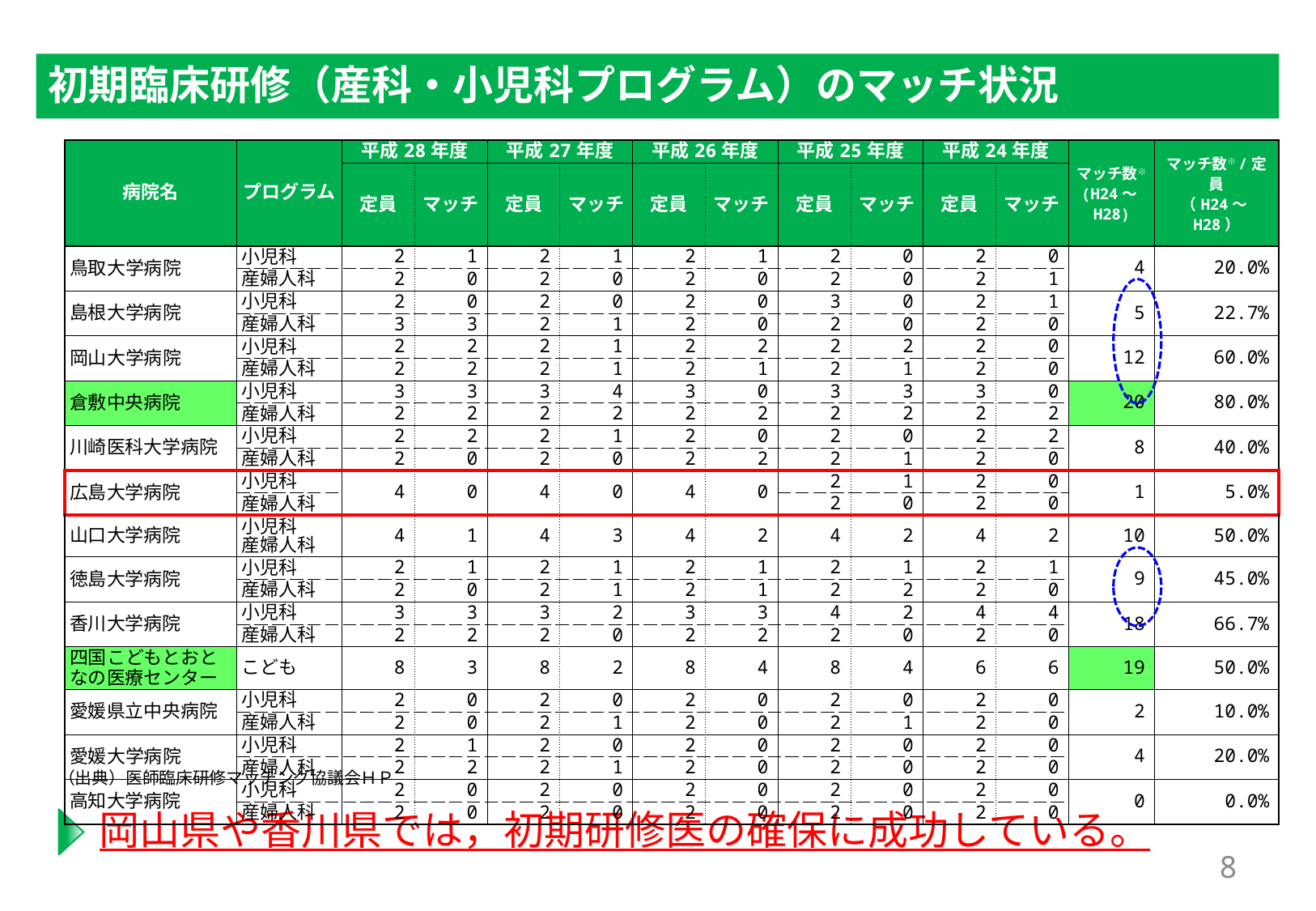

# 初期臨床研修（産科・小児科プログラム）のマッチ状況
| 病院名 | プログラム | 平成28年度 |  | 平成27年度 |  | 平成26年度 |  | 平成25年度 |  | 平成24年度 |  | マッチ数※ (H24～H28) | マッチ数※/定員 （H24～H28） |
| --- | --- | --- | --- | --- | --- | --- | --- | --- | --- | --- | --- | --- | --- |
|  |  | 定員 | マッチ | 定員 | マッチ | 定員 | マッチ | 定員 | マッチ | 定員 | マッチ |  |  |
| 鳥取大学病院 | 小児科 | 2 | 1 | 2 | 1 | 2 | 1 | 2 | 0 | 2 | 0 | 4 | 20.0% |
|  | 産婦人科 | 2 | 0 | 2 | 0 | 2 | 0 | 2 | 0 | 2 | 1 |  |  |
| 島根大学病院 | 小児科 | 2 | 0 | 2 | 0 | 2 | 0 | 3 | 0 | 2 | 1 | 5 | 22.7% |
|  | 産婦人科 | 3 | 3 | 2 | 1 | 2 | 0 | 2 | 0 | 2 | 0 |  |  |
| 岡山大学病院 | 小児科 | 2 | 2 | 2 | 1 | 2 | 2 | 2 | 2 | 2 | 0 | 12 | 60.0% |
|  | 産婦人科 | 2 | 2 | 2 | 1 | 2 | 1 | 2 | 1 | 2 | 0 |  |  |
| 倉敷中央病院 | 小児科 | 3 | 3 | 3 | 4 | 3 | 0 | 3 | 3 | 3 | 0 | 20 | 80.0% |
|  | 産婦人科 | 2 | 2 | 2 | 2 | 2 | 2 | 2 | 2 | 2 | 2 |  |  |
| 川崎医科大学病院 | 小児科 | 2 | 2 | 2 | 1 | 2 | 0 | 2 | 0 | 2 | 2 | 8 | 40.0% |
|  | 産婦人科 | 2 | 0 | 2 | 0 | 2 | 2 | 2 | 1 | 2 | 0 |  |  |
| 広島大学病院 | 小児科 | 4 | 0 | 4 | 0 | 4 | 0 | 2 | 1 | 2 | 0 | 1 | 5.0% |
|  | 産婦人科 |  |  |  |  |  |  | 2 | 0 | 2 | 0 |  |  |
| 山口大学病院 | 小児科 産婦人科 | 4 | 1 | 4 | 3 | 4 | 2 | 4 | 2 | 4 | 2 | 10 | 50.0% |
| 徳島大学病院 | 小児科 | 2 | 1 | 2 | 1 | 2 | 1 | 2 | 1 | 2 | 1 | 9 | 45.0% |
|  | 産婦人科 | 2 | 0 | 2 | 1 | 2 | 1 | 2 | 2 | 2 | 0 |  |  |
| 香川大学病院 | 小児科 | 3 | 3 | 3 | 2 | 3 | 3 | 4 | 2 | 4 | 4 | 18 | 66.7% |
|  | 産婦人科 | 2 | 2 | 2 | 0 | 2 | 2 | 2 | 0 | 2 | 0 |  |  |
| 四国こどもとおと なの医療センター | こども | 8 | 3 | 8 | 2 | 8 | 4 | 8 | 4 | 6 | 6 | 19 | 50.0% |
| 愛媛県立中央病院 | 小児科 | 2 | 0 | 2 | 0 | 2 | 0 | 2 | 0 | 2 | 0 | 2 | 10.0% |
|  | 産婦人科 | 2 | 0 | 2 | 1 | 2 | 0 | 2 | 1 | 2 | 0 |  |  |
| 愛媛大学病院 | 小児科 | 2 | 1 | 2 | 0 | 2 | 0 | 2 | 0 | 2 | 0 | 4 | 20.0% |
|  | 産婦人科 | 2 | 2 | 2 | 1 | 2 | 0 | 2 | 0 | 2 | 0 |  |  |
| 高知大学病院 | 小児科 | 2 | 0 | 2 | 0 | 2 | 0 | 2 | 0 | 2 | 0 | 0 | 0.0% |
|  | 産婦人科 | 2 | 0 | 2 | 0 | 2 | 0 | 2 | 0 | 2 | 0 |  |  |

（出典）医師臨床研修マッチング協議会ＨＰ
岡山県や香川県では，初期研修医の確保に成功している。

8